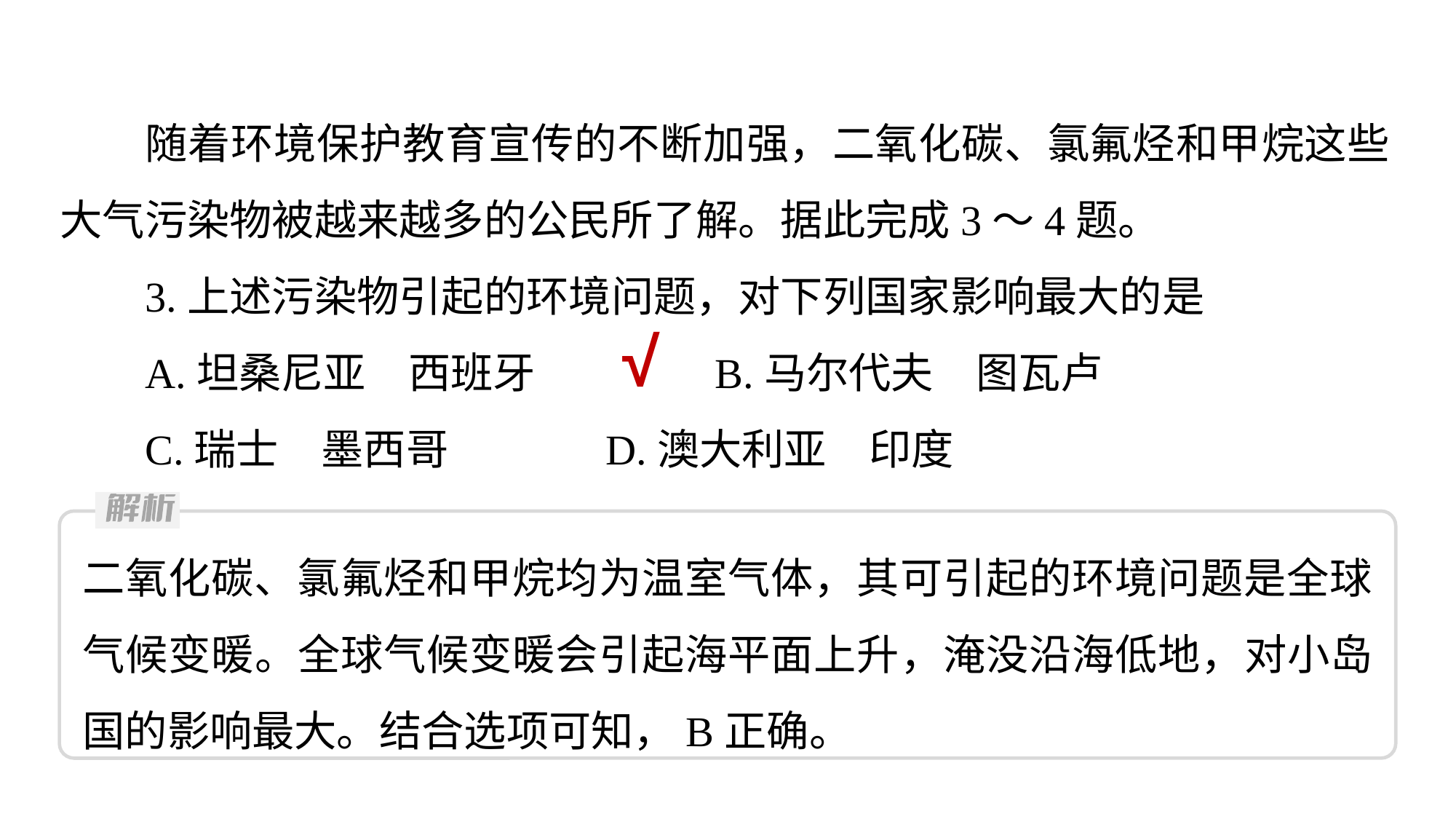

随着环境保护教育宣传的不断加强，二氧化碳、氯氟烃和甲烷这些大气污染物被越来越多的公民所了解。据此完成3～4题。
3.上述污染物引起的环境问题，对下列国家影响最大的是
A.坦桑尼亚　西班牙  		B.马尔代夫　图瓦卢
C.瑞士　墨西哥  		D.澳大利亚　印度
√

二氧化碳、氯氟烃和甲烷均为温室气体，其可引起的环境问题是全球气候变暖。全球气候变暖会引起海平面上升，淹没沿海低地，对小岛国的影响最大。结合选项可知，B正确。